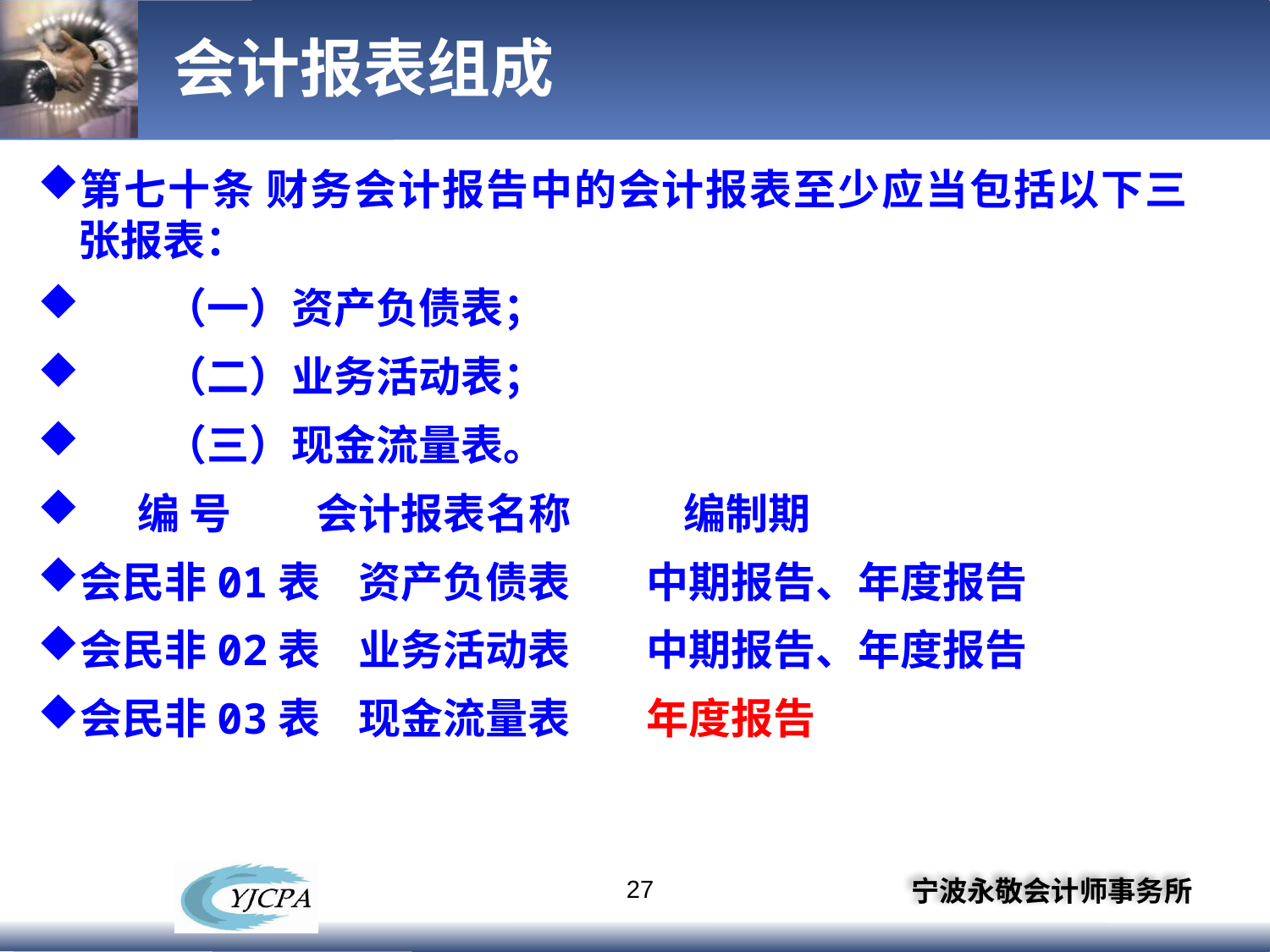

# 会计报表组成
第七十条 财务会计报告中的会计报表至少应当包括以下三张报表：
　　（一）资产负债表；
　　（二）业务活动表；
　　（三）现金流量表。
     编 号　　会计报表名称　　   编制期
会民非01表    资产负债表        中期报告、年度报告
会民非02表    业务活动表        中期报告、年度报告
会民非03表    现金流量表        年度报告